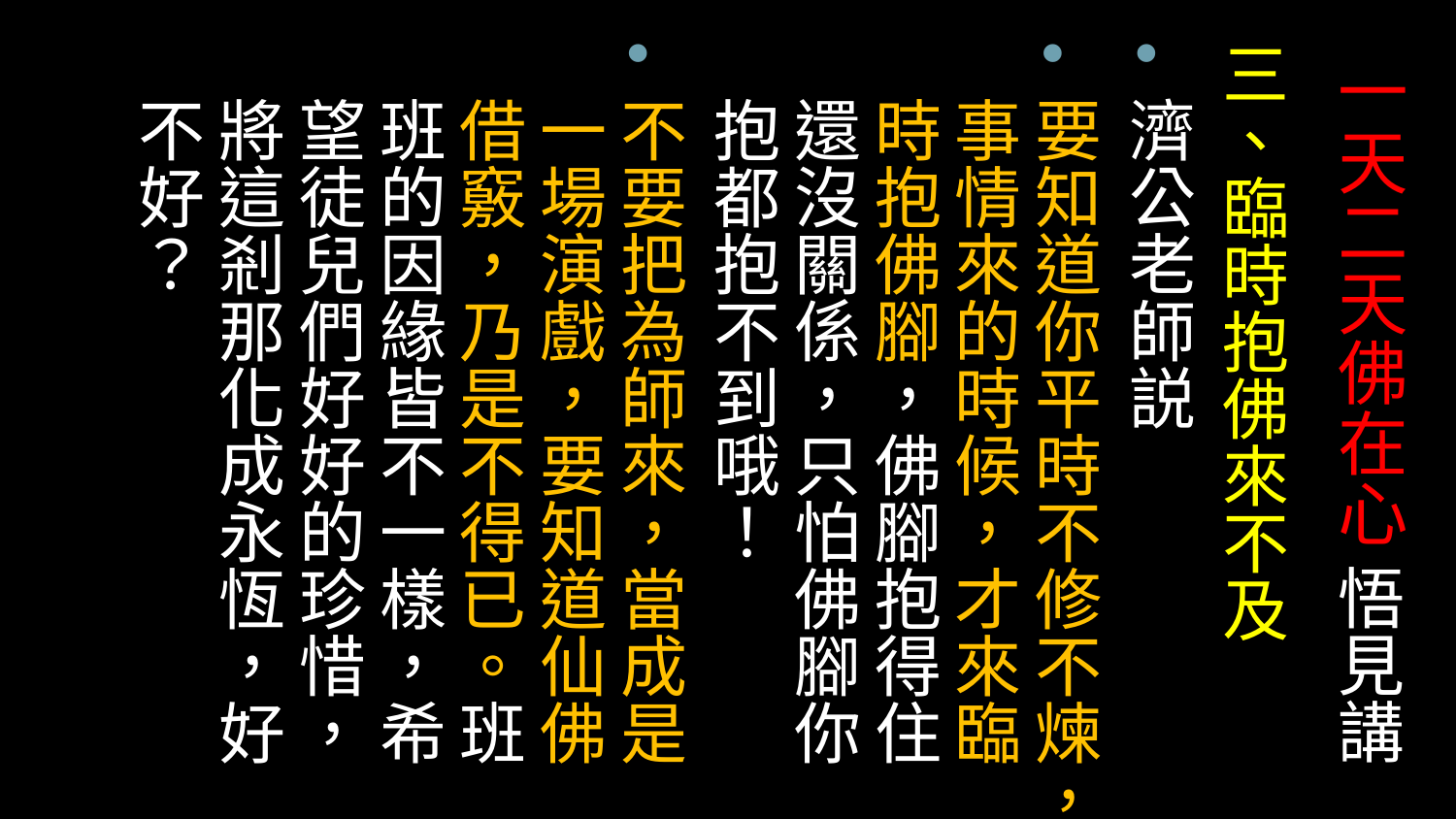

三、臨時抱佛來不及
濟公老師説
要知道你平時不修不煉，事情來的時候，才來臨時抱佛腳，佛腳抱得住還沒關係，只怕佛腳你抱都抱不到哦！
不要把為師來，當成是一場演戲，要知道仙佛借竅，乃是不得已。班班的因緣皆不一樣，希望徒兒們好好的珍惜，將這剎那化成永恆，好不好？

# 一天二天佛在心 悟見講